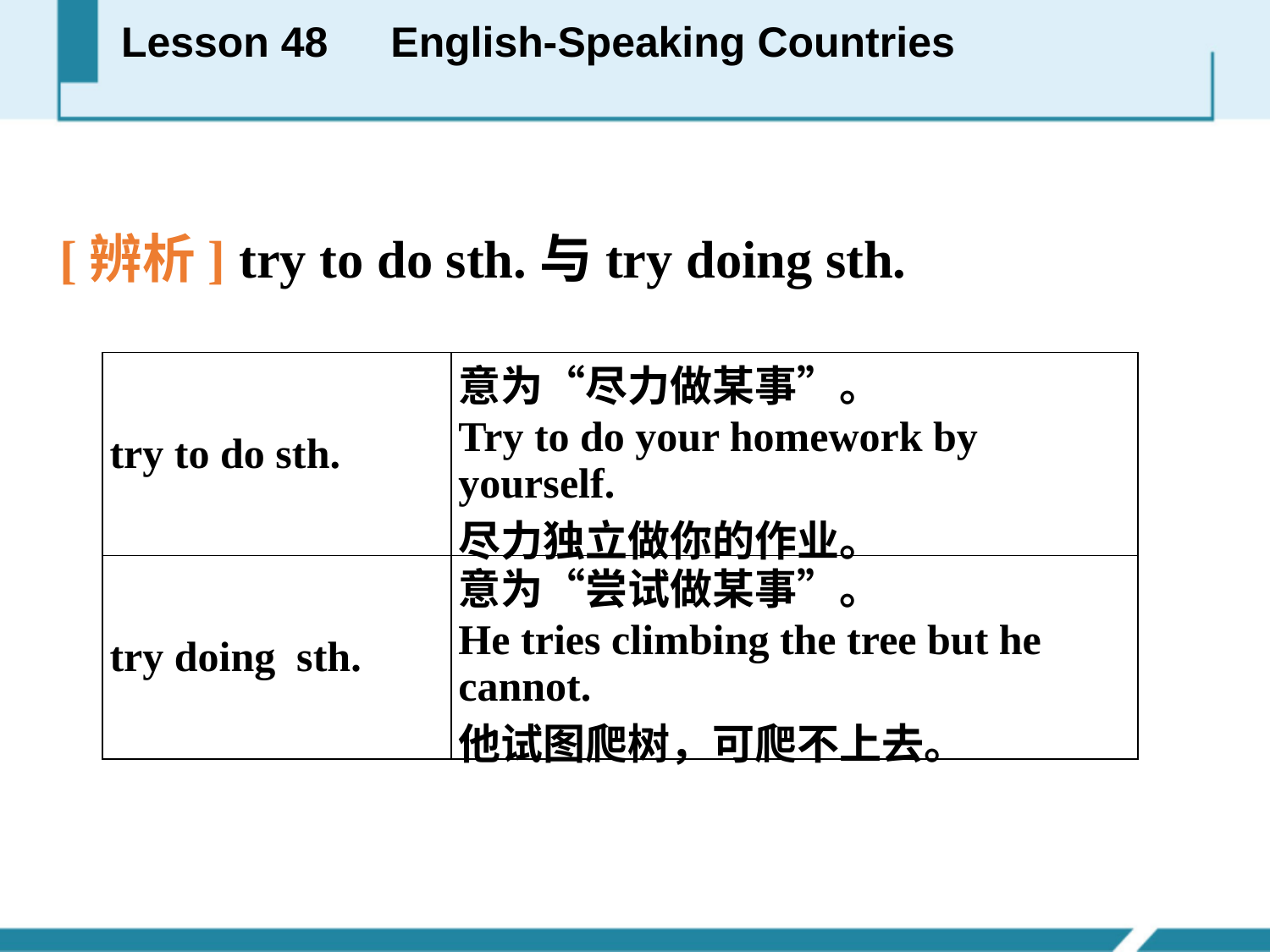

Lesson 48　English­-Speaking Countries
[辨析] try to do sth.与try doing sth.
| try to do sth. | 意为“尽力做某事”。 Try to do your homework by yourself. 尽力独立做你的作业。 |
| --- | --- |
| try doing sth. | 意为“尝试做某事”。 He tries climbing the tree but he cannot. 他试图爬树，可爬不上去。 |